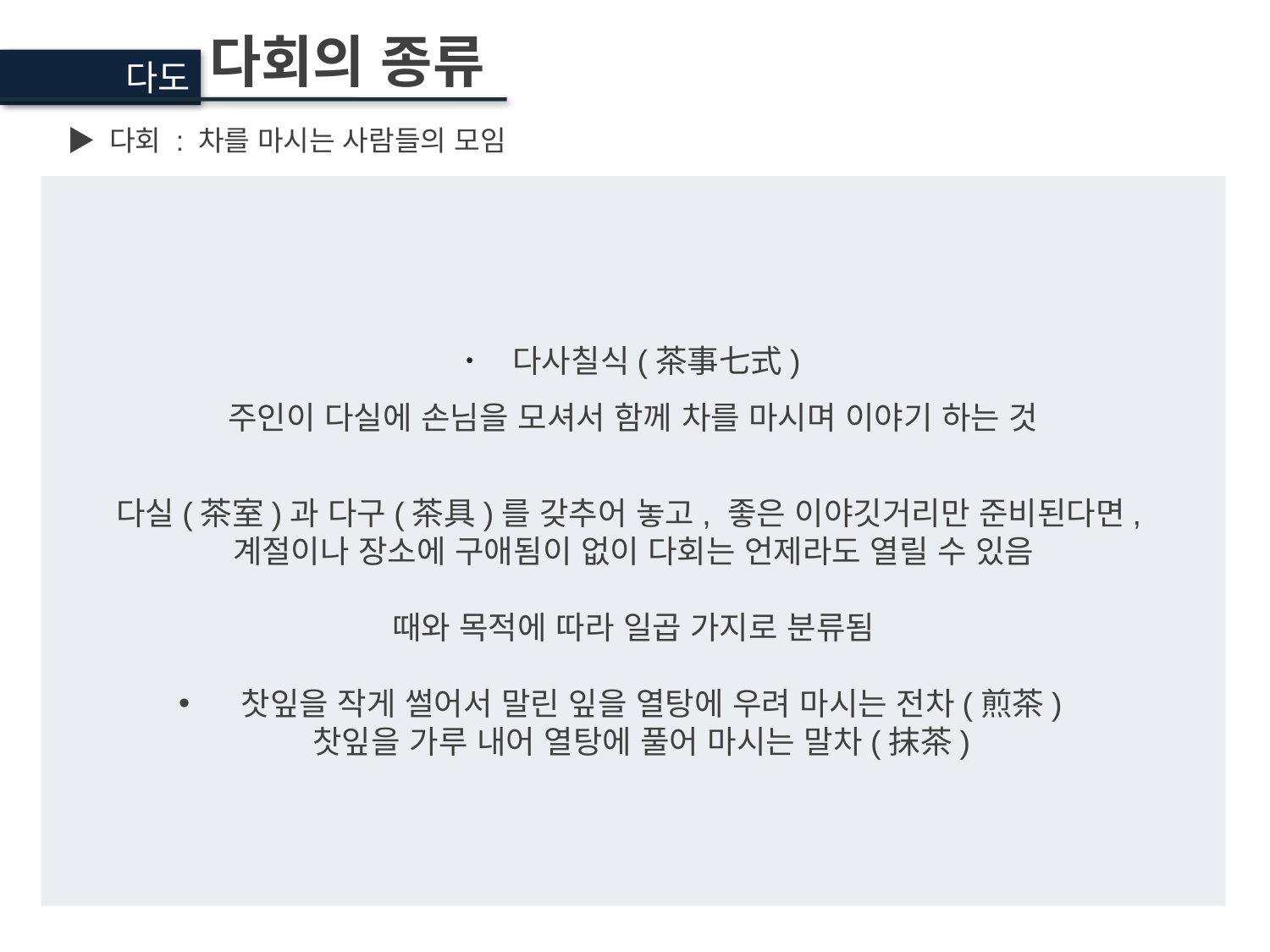

다회의 종류

다도
▶ 다회 : 차를 마시는 사람들의 모임
 다사칠식(茶事七式)
주인이 다실에 손님을 모셔서 함께 차를 마시며 이야기 하는 것

다실(茶室)과 다구(茶具)를 갖추어 놓고, 좋은 이야깃거리만 준비된다면,
계절이나 장소에 구애됨이 없이 다회는 언제라도 열릴 수 있음

때와 목적에 따라 일곱 가지로 분류됨

  찻잎을 작게 썰어서 말린 잎을 열탕에 우려 마시는 전차(煎茶)
 찻잎을 가루 내어 열탕에 풀어 마시는 말차(抹茶)